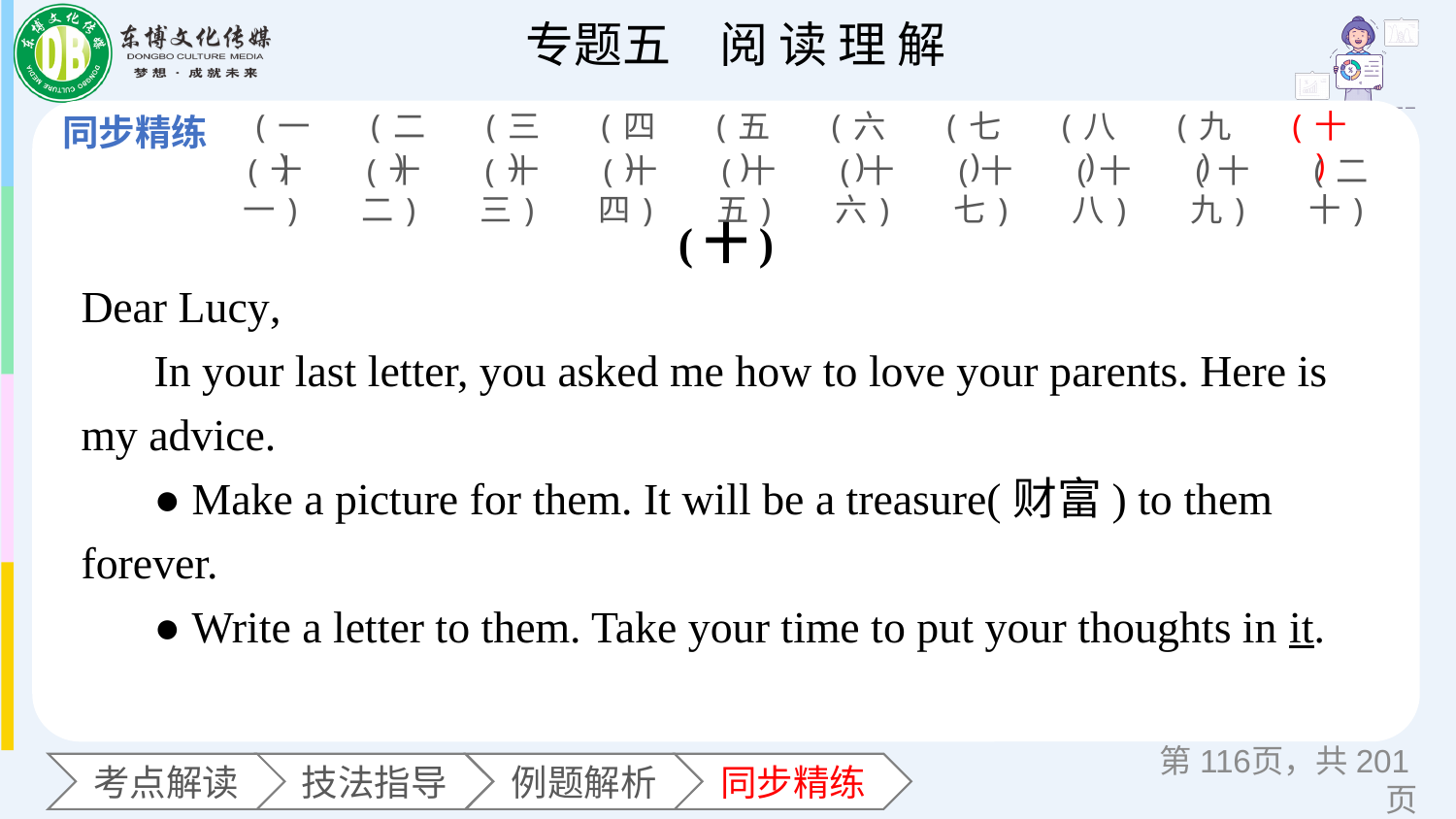

(一)
(二)
(三)
(四)
(五)
(六)
(七)
(八)
(九)
(十)
(十一)
(十二)
(十三)
(十四)
(十五)
(十六)
(十七)
(十八)
(十九)
(二十)
(十)
Dear Lucy,
In your last letter, you asked me how to love your parents. Here is my advice.
● Make a picture for them. It will be a treasure(财富) to them forever.
● Write a letter to them. Take your time to put your thoughts in it.
第116页，共201页